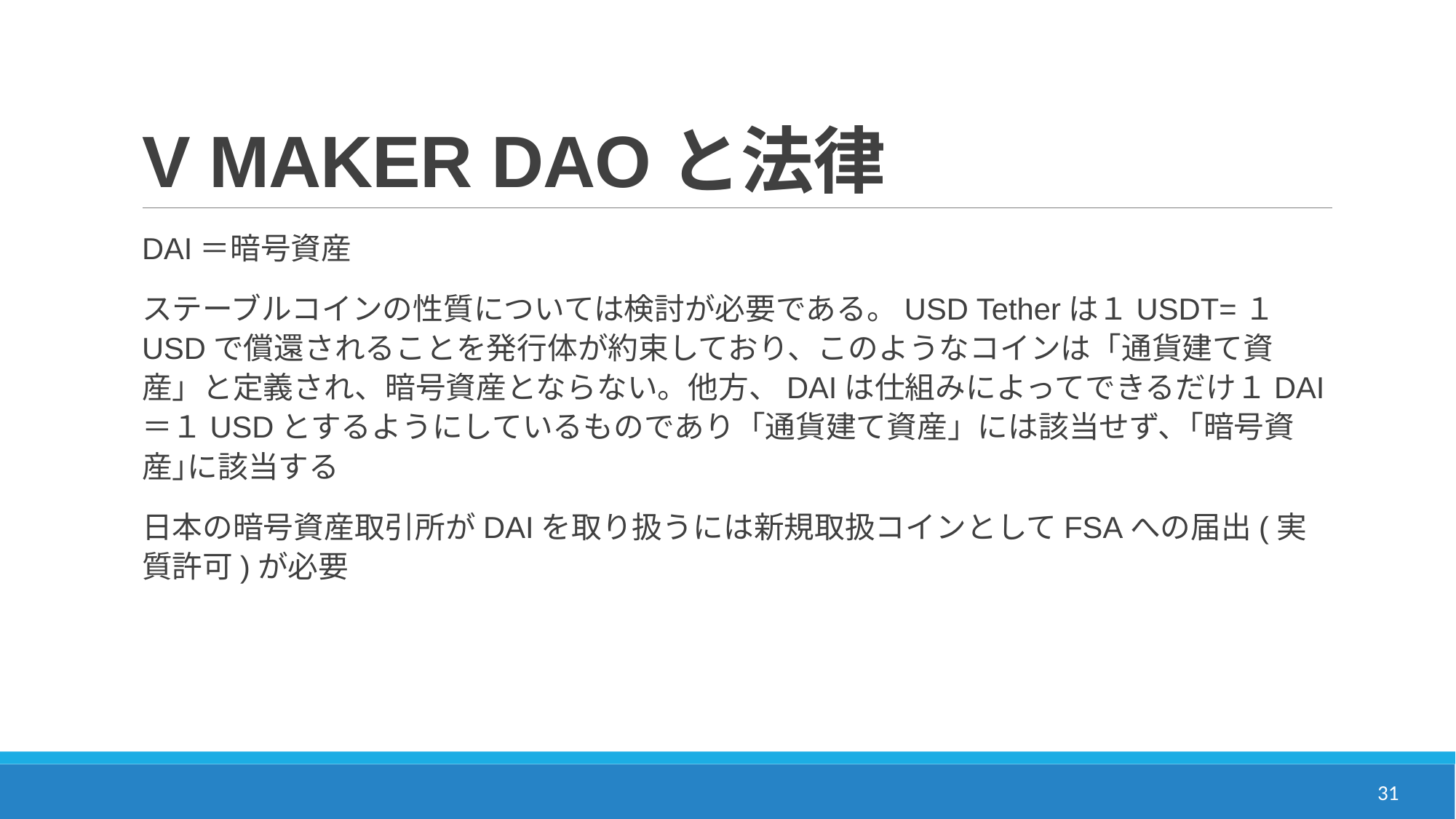

# V MAKER DAOと法律
DAI＝暗号資産
ステーブルコインの性質については検討が必要である。USD Tetherは１USDT=１USDで償還されることを発行体が約束しており、このようなコインは「通貨建て資産」と定義され、暗号資産とならない。他方、DAIは仕組みによってできるだけ１DAI＝１USDとするようにしているものであり「通貨建て資産」には該当せず、｢暗号資産｣に該当する
日本の暗号資産取引所がDAIを取り扱うには新規取扱コインとしてFSAへの届出(実質許可)が必要

31